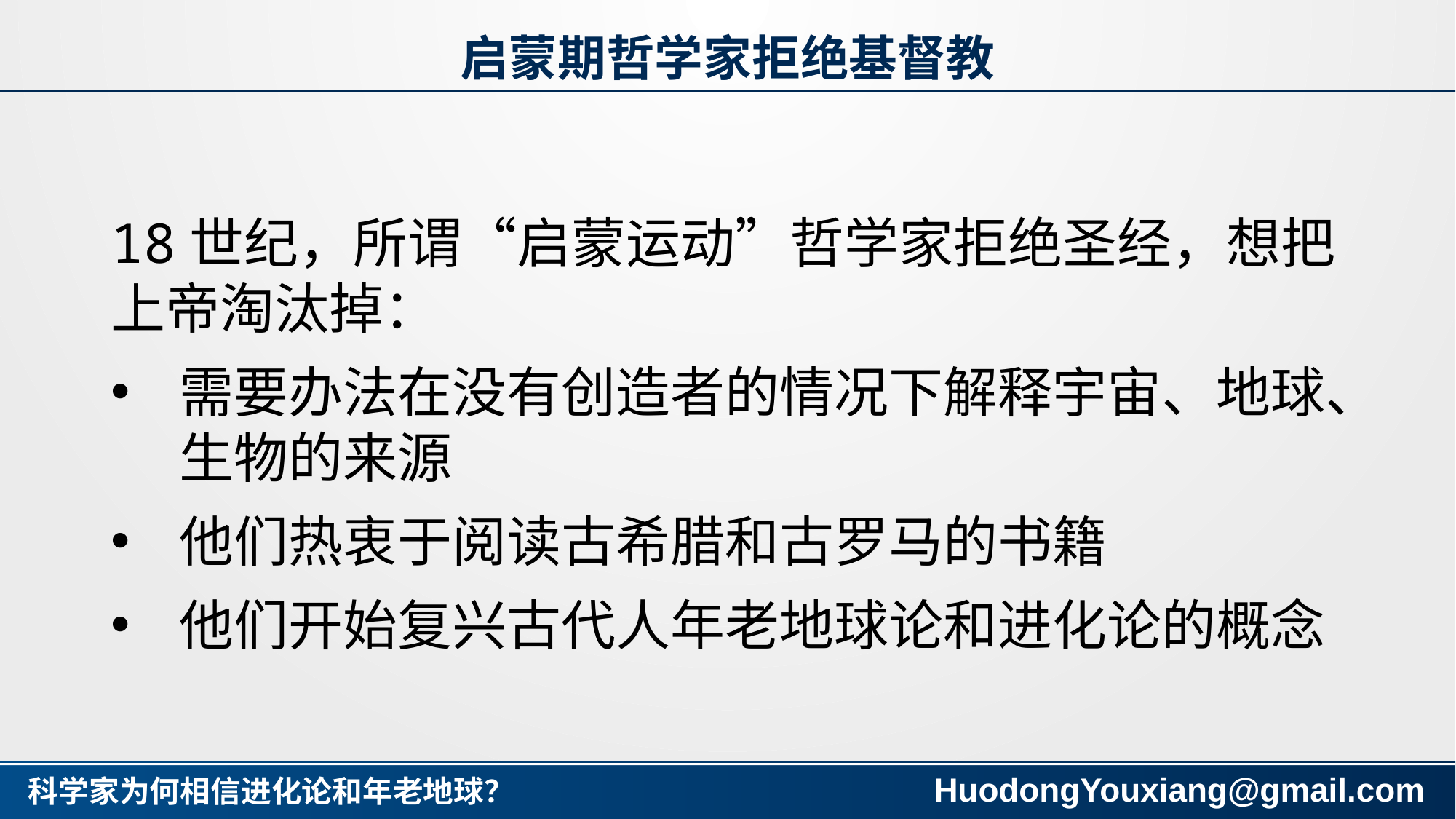

# 启蒙期哲学家拒绝基督教
18世纪，所谓“启蒙运动”哲学家拒绝圣经，想把上帝淘汰掉：
需要办法在没有创造者的情况下解释宇宙、地球、生物的来源
他们热衷于阅读古希腊和古罗马的书籍
他们开始复兴古代人年老地球论和进化论的概念